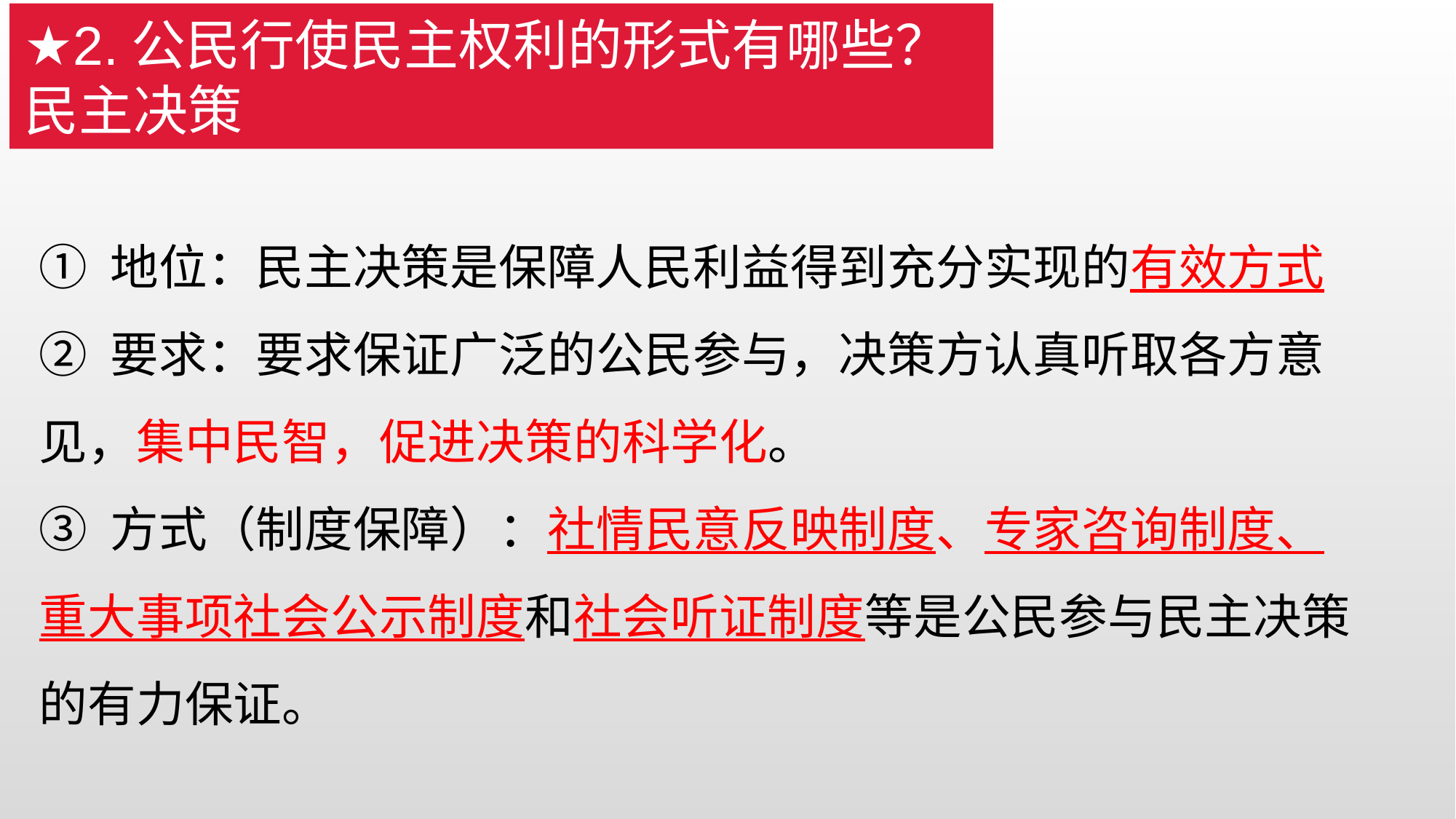

★2.公民行使民主权利的形式有哪些？
民主决策
① 地位：民主决策是保障人民利益得到充分实现的有效方式
② 要求：要求保证广泛的公民参与，决策方认真听取各方意见，集中民智，促进决策的科学化。
③ 方式（制度保障）：社情民意反映制度、专家咨询制度、重大事项社会公示制度和社会听证制度等是公民参与民主决策的有力保证。